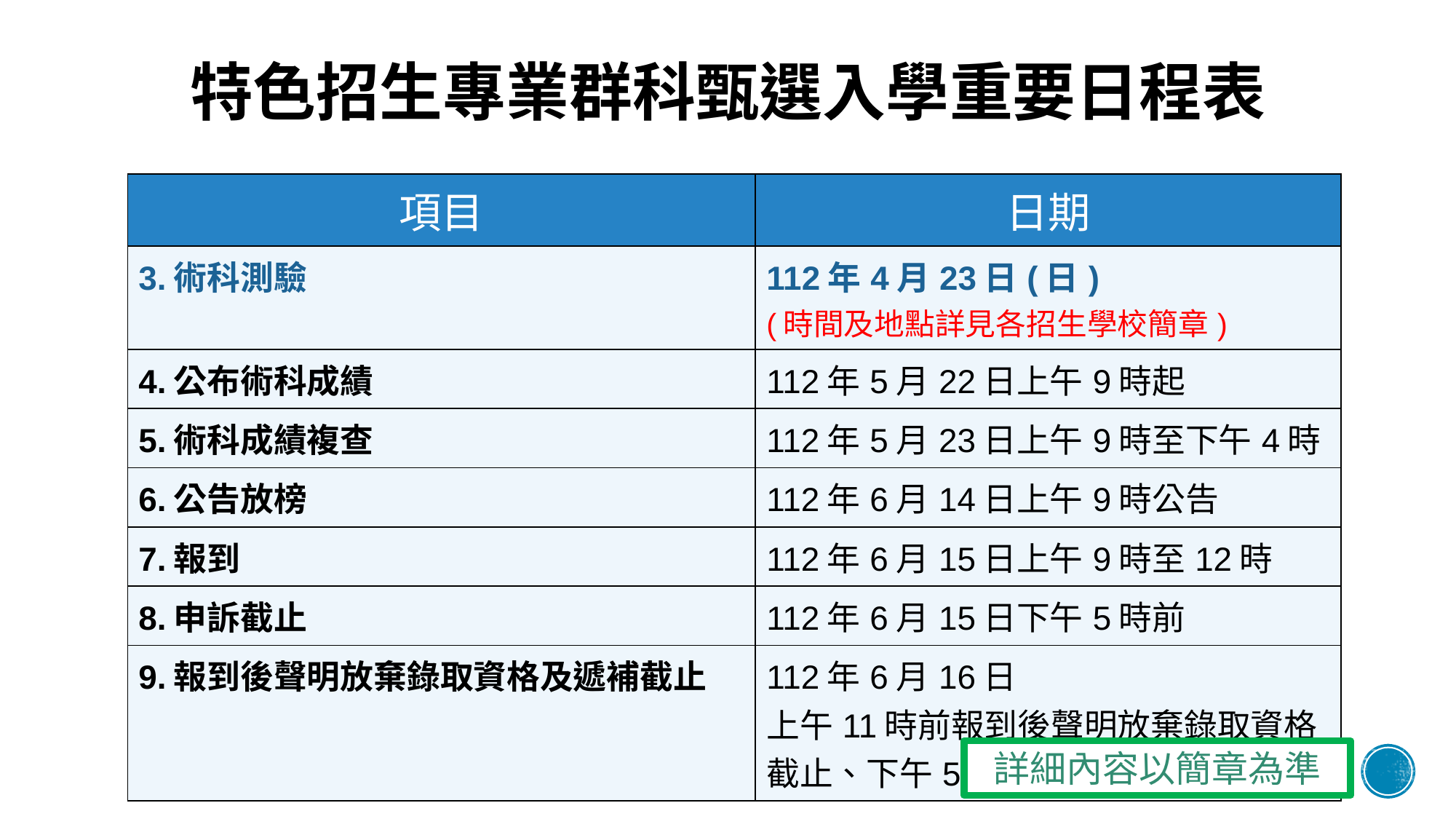

# 特色招生專業群科甄選入學重要日程表
| 項目 | 日期 |
| --- | --- |
| 3.術科測驗 | 112年4月23日(日) (時間及地點詳見各招生學校簡章) |
| 4.公布術科成績 | 112年5月22日上午9時起 |
| 5.術科成績複查 | 112年5月23日上午9時至下午4時 |
| 6.公告放榜 | 112年6月14日上午9時公告 |
| 7.報到 | 112年6月15日上午9時至12時 |
| 8.申訴截止 | 112年6月15日下午5時前 |
| 9.報到後聲明放棄錄取資格及遞補截止 | 112年6月16日 上午11時前報到後聲明放棄錄取資格截止、下午5時前遞補截止 |
詳細內容以簡章為準